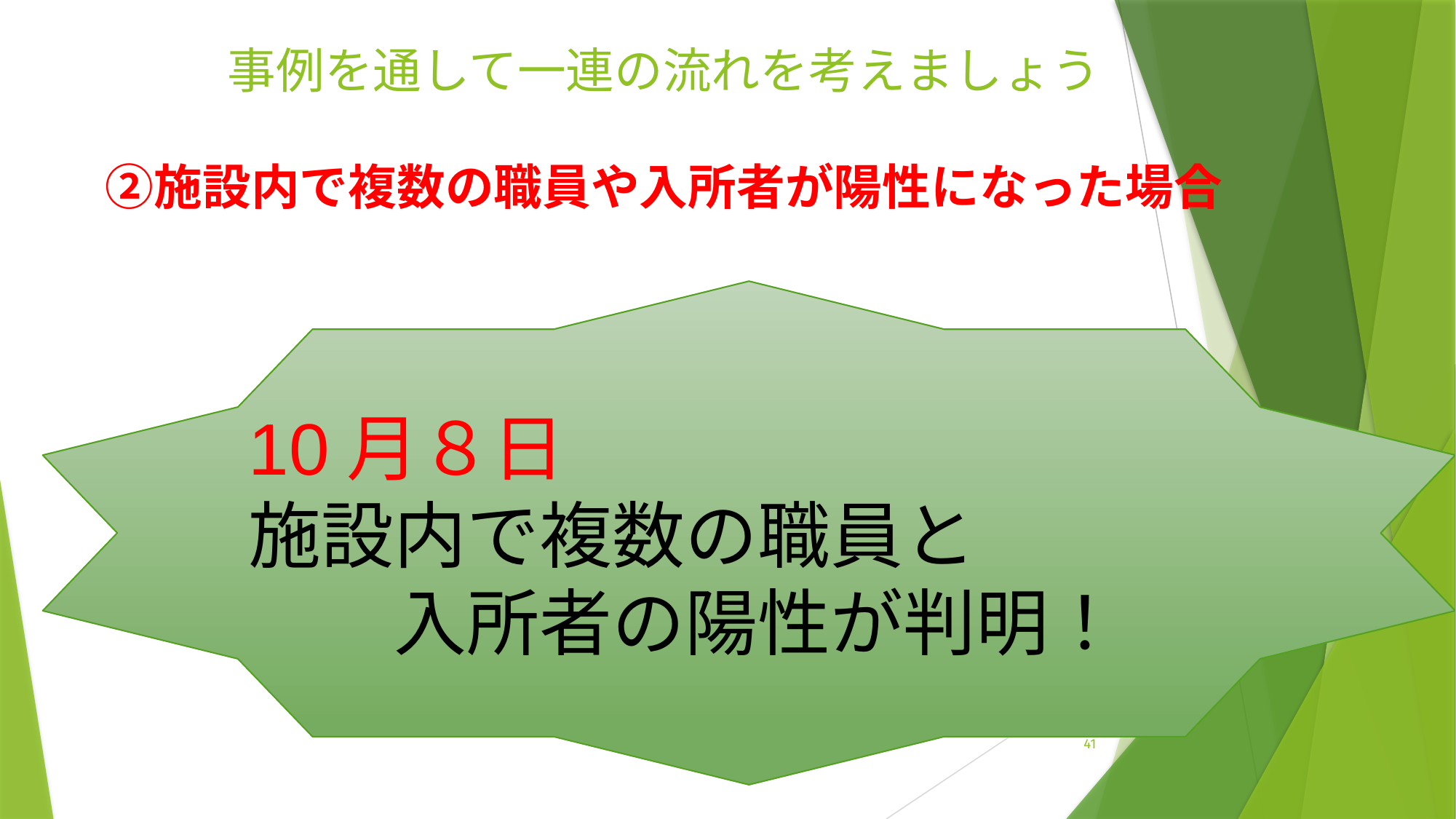

# 事例を通して一連の流れを考えましょう ②施設内で複数の職員や入所者が陽性になった場合
10月８日
施設内で複数の職員と
　　入所者の陽性が判明！
41